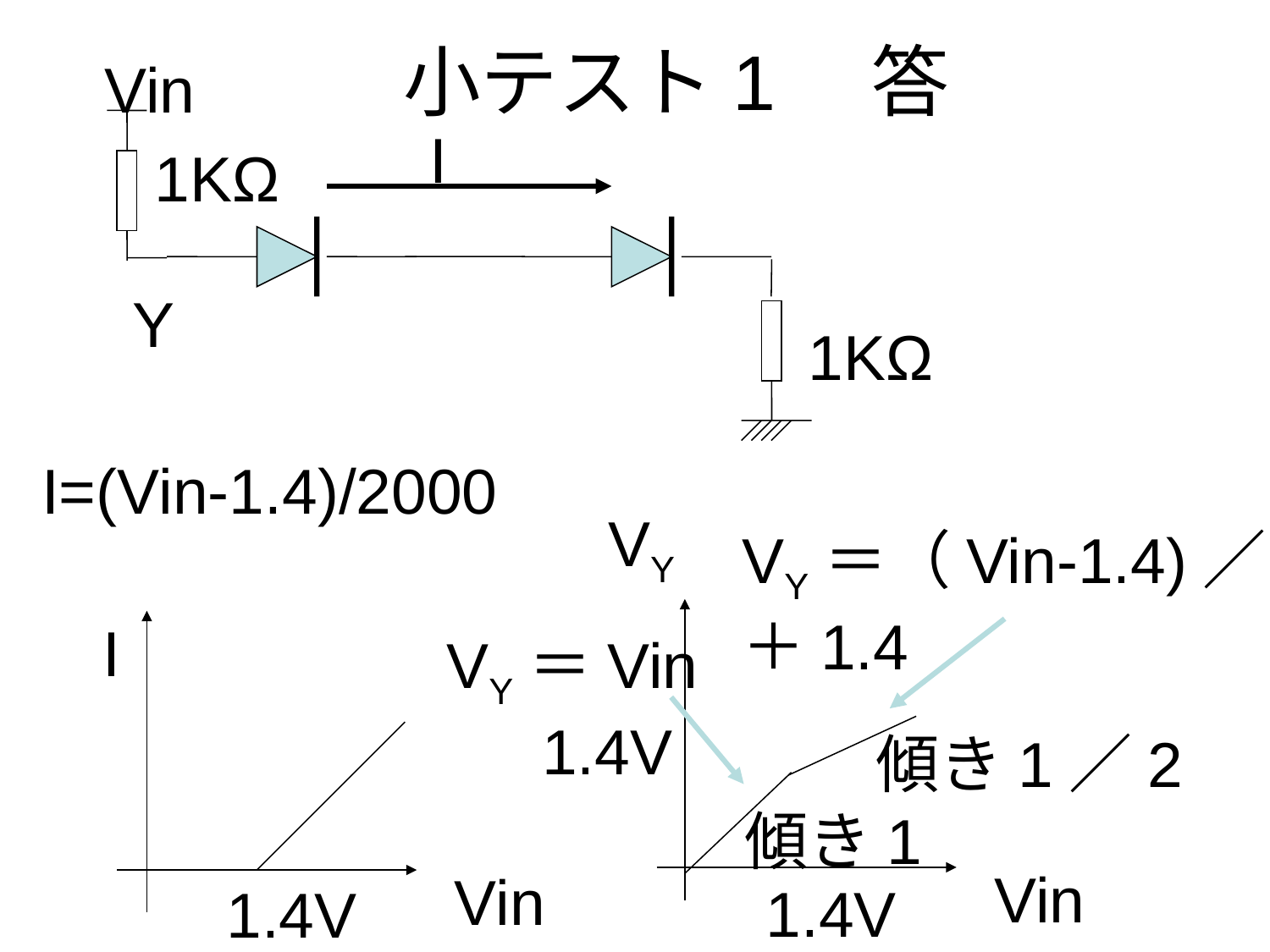

# 小テスト1　答
Vin

I
1KΩ

Y

1KΩ

I=(Vin-1.4)/2000
VY
VY＝（Vin-1.4)／2
＋1.4
I
VY＝Vin
1.4V
傾き1／2
傾き1
Vin
Vin
1.4V
1.4V